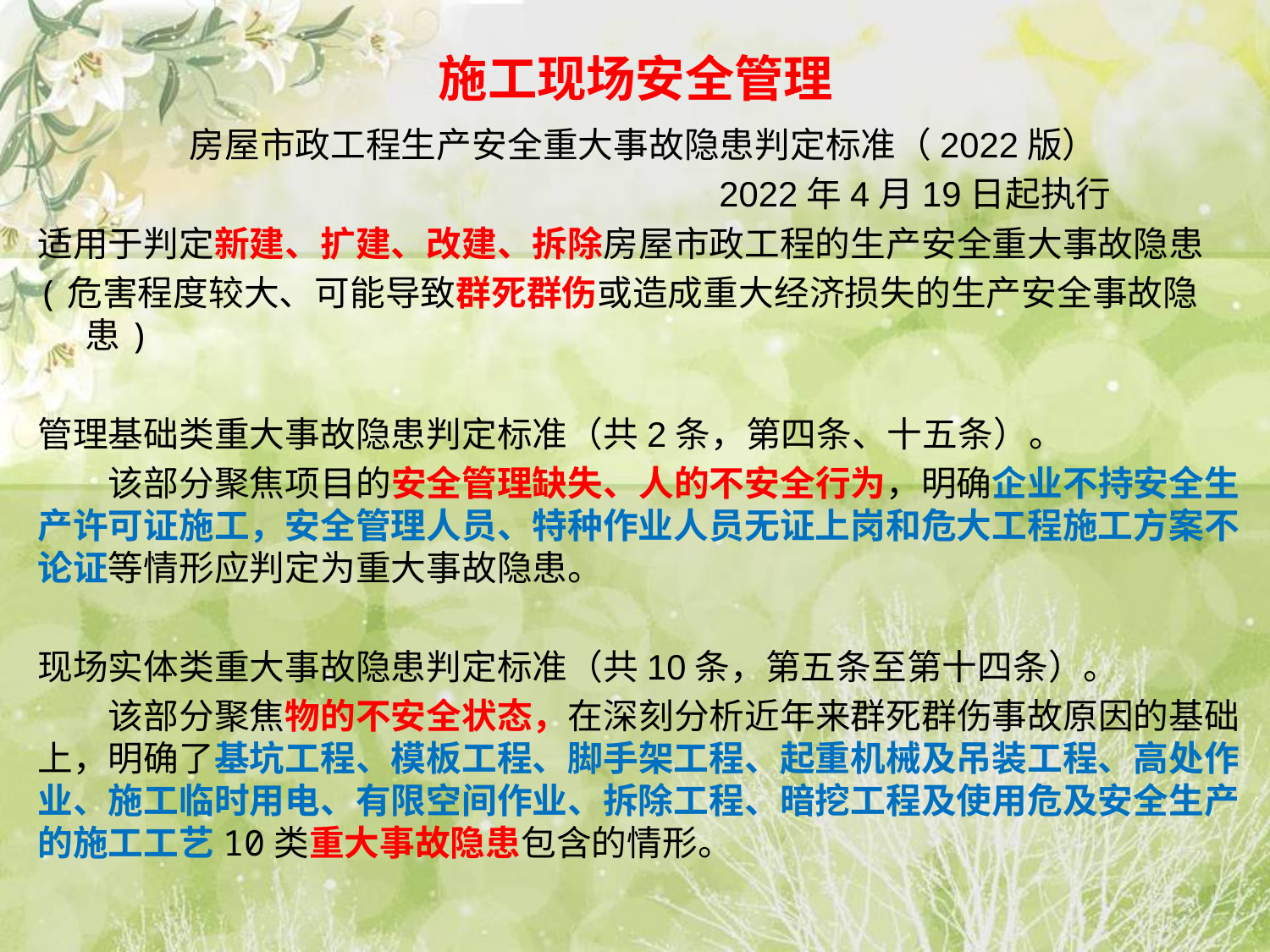

# 施工现场安全管理
房屋市政工程生产安全重大事故隐患判定标准（2022版）
                                                       2022年4月19日起执行
适用于判定新建、扩建、改建、拆除房屋市政工程的生产安全重大事故隐患
(危害程度较大、可能导致群死群伤或造成重大经济损失的生产安全事故隐患)

管理基础类重大事故隐患判定标准（共2条，第四条、十五条）。
　　该部分聚焦项目的安全管理缺失、人的不安全行为，明确企业不持安全生产许可证施工，安全管理人员、特种作业人员无证上岗和危大工程施工方案不论证等情形应判定为重大事故隐患。

现场实体类重大事故隐患判定标准（共10条，第五条至第十四条）。
　　该部分聚焦物的不安全状态，在深刻分析近年来群死群伤事故原因的基础上，明确了基坑工程、模板工程、脚手架工程、起重机械及吊装工程、高处作业、施工临时用电、有限空间作业、拆除工程、暗挖工程及使用危及安全生产的施工工艺10类重大事故隐患包含的情形。